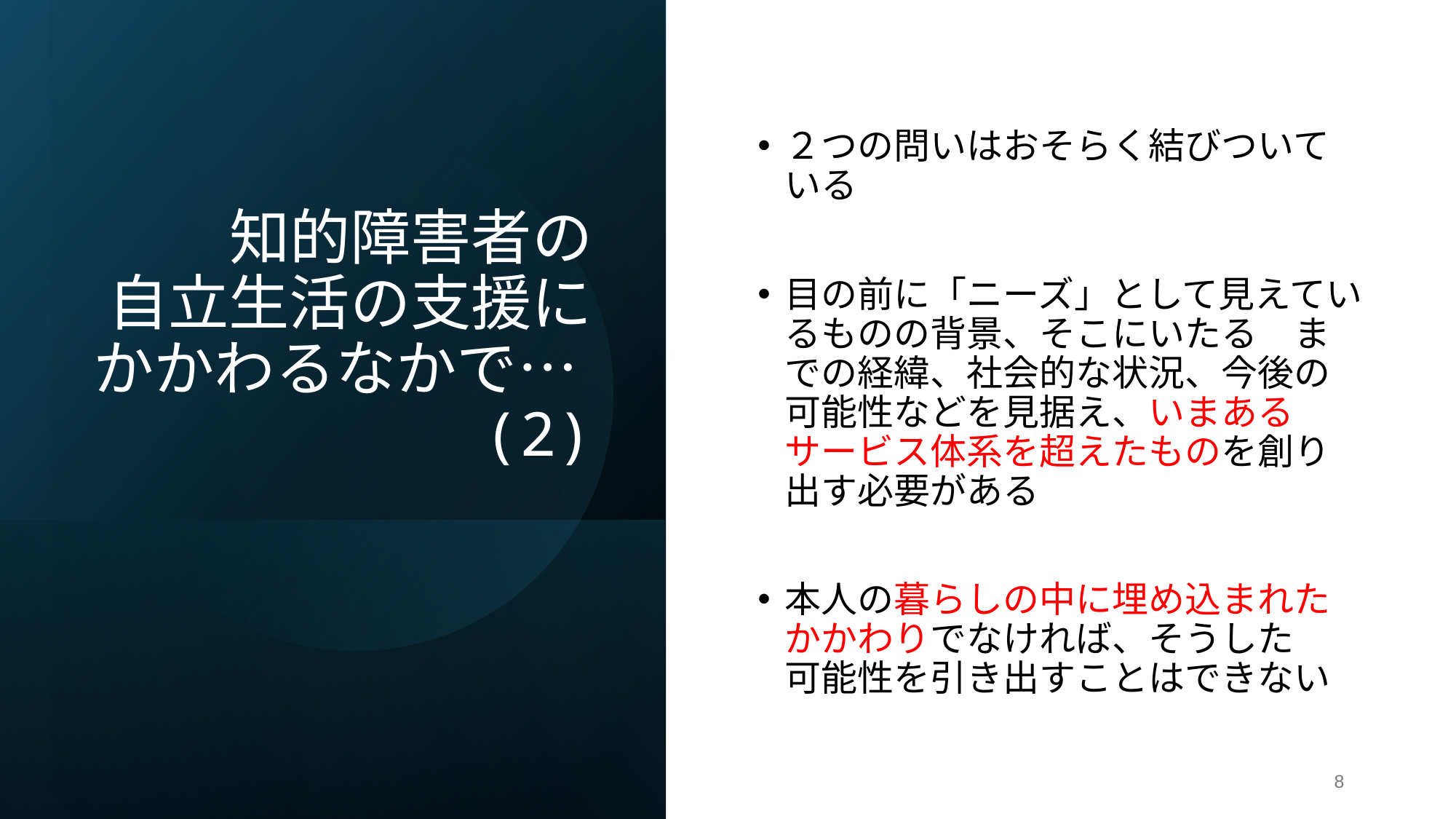

# 知的障害者の 自立生活の支援にかかわるなかで…(2)

２つの問いはおそらく結びついている

目の前に「ニーズ」として見えているものの背景、そこにいたる　までの経緯、社会的な状況、今後の可能性などを見据え、いまあるサービス体系を超えたものを創り出す必要がある

本人の暮らしの中に埋め込まれたかかわりでなければ、そうした　可能性を引き出すことはできない

8